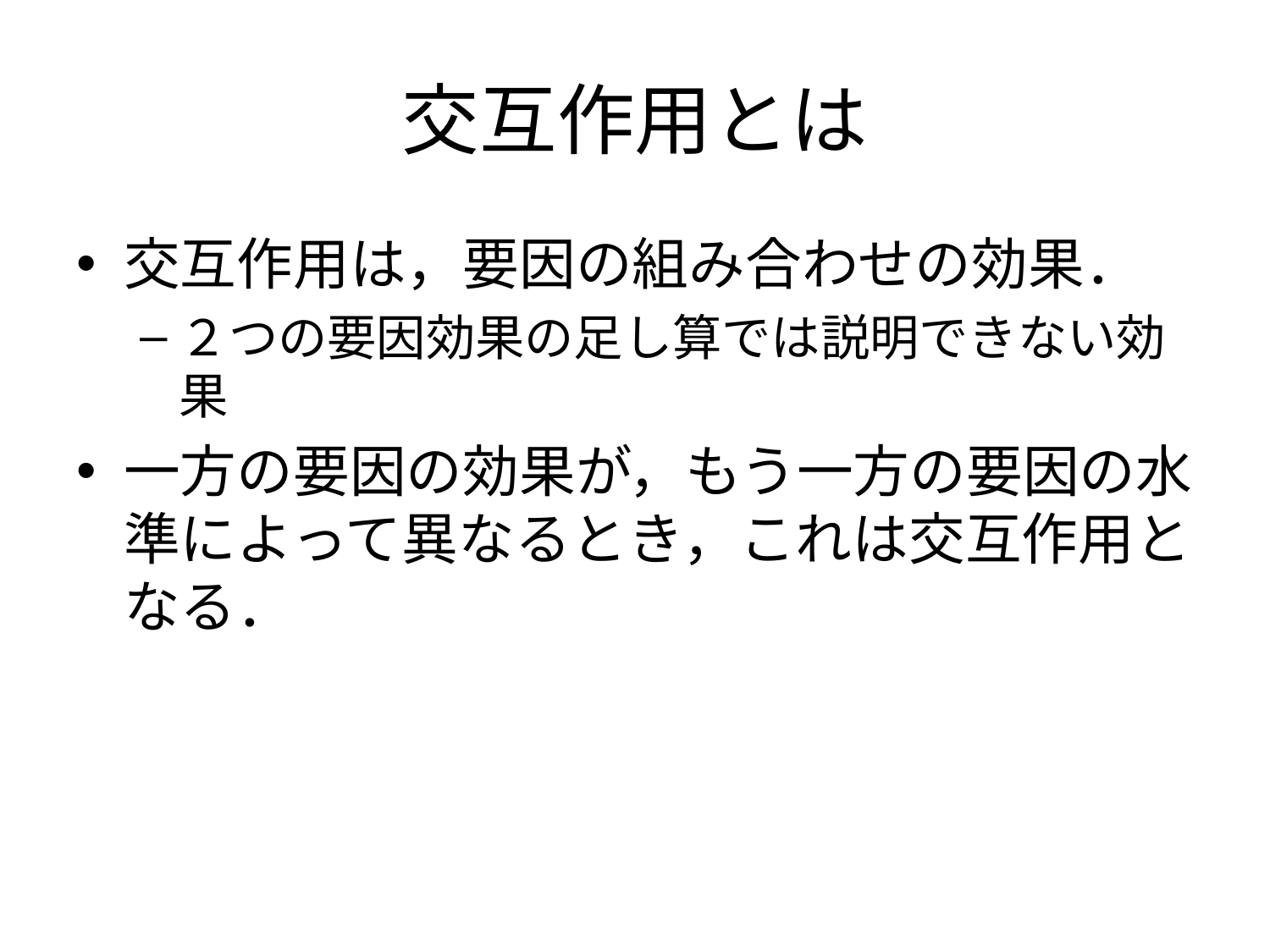

# 交互作用とは
交互作用は，要因の組み合わせの効果．
２つの要因効果の足し算では説明できない効果
一方の要因の効果が，もう一方の要因の水準によって異なるとき，これは交互作用となる．